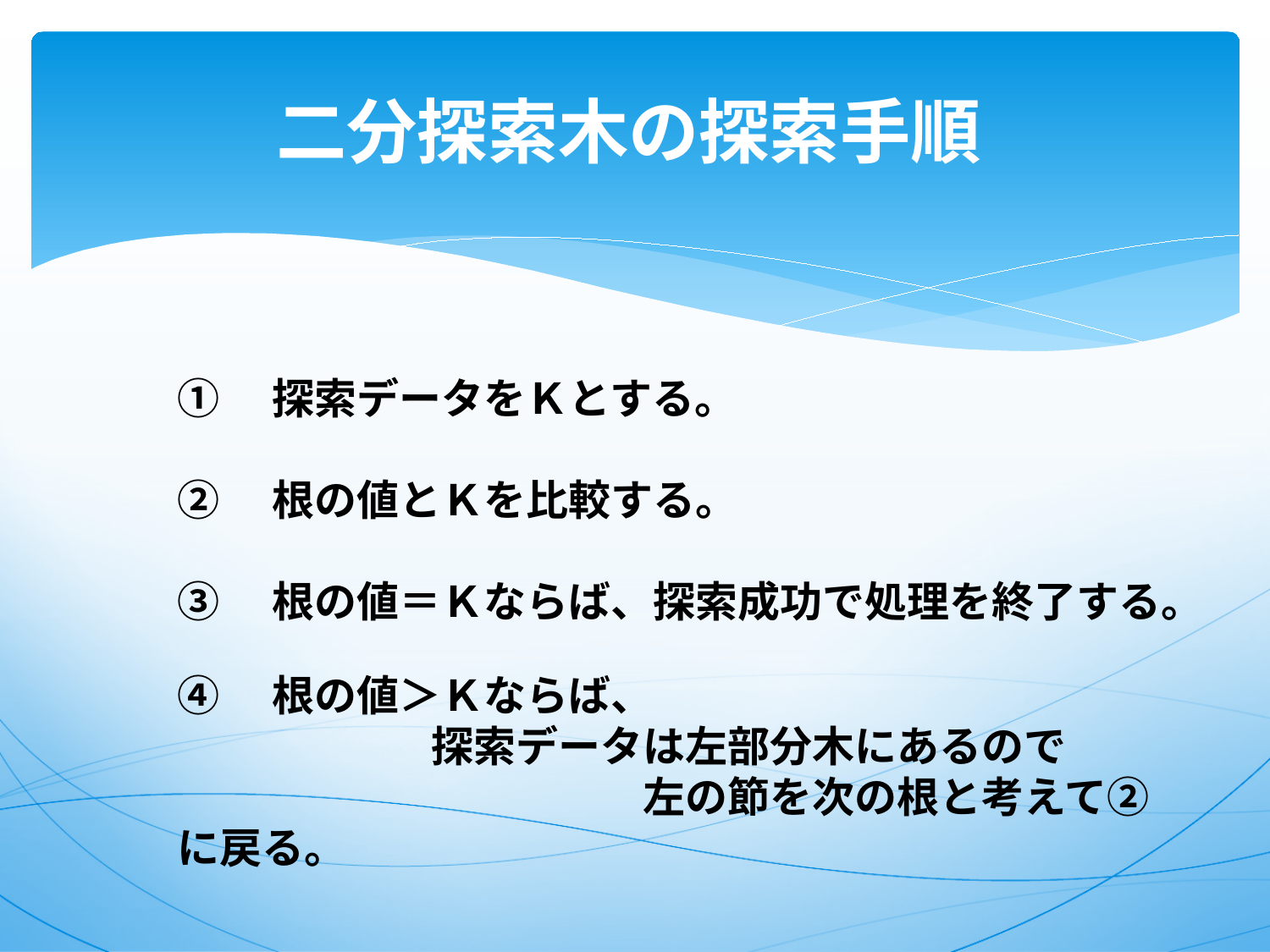

# 二分探索木の探索手順
①　探索データをＫとする。

②　根の値とＫを比較する。

③　根の値＝Ｋならば、探索成功で処理を終了する。

④　根の値＞Ｋならば、
　　　　　　探索データは左部分木にあるので
　　　　　　　　　　　左の節を次の根と考えて②に戻る。